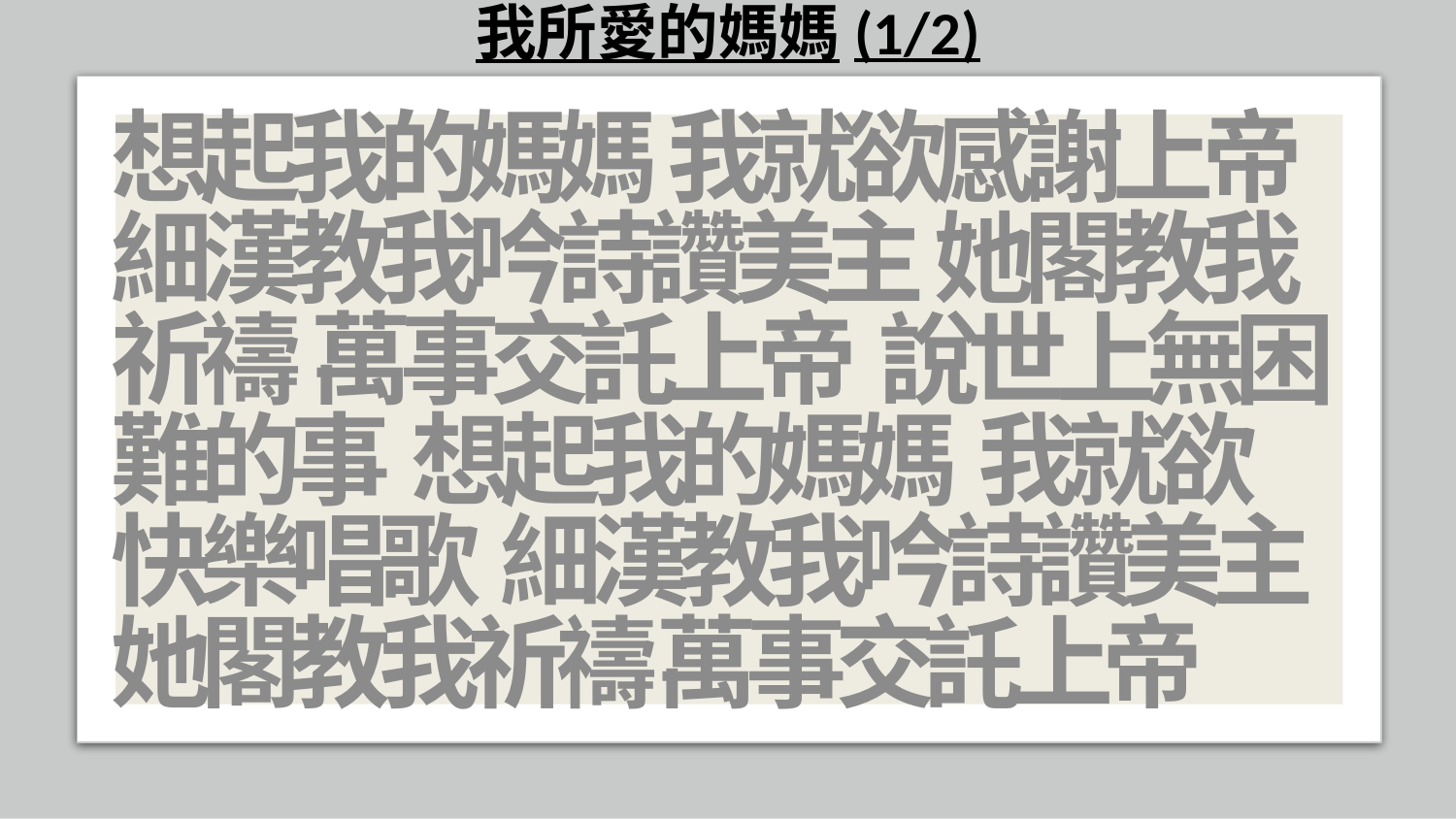

# 我所愛的媽媽(1/2)

想起我的媽媽  我就欲感謝上帝
細漢教我吟詩讚美主  她閣教我祈禱  萬事交託上帝   說世上無困難的事   想起我的媽媽   我就欲快樂唱歌   細漢教我吟詩讚美主   她閣教我祈禱 萬事交託上帝